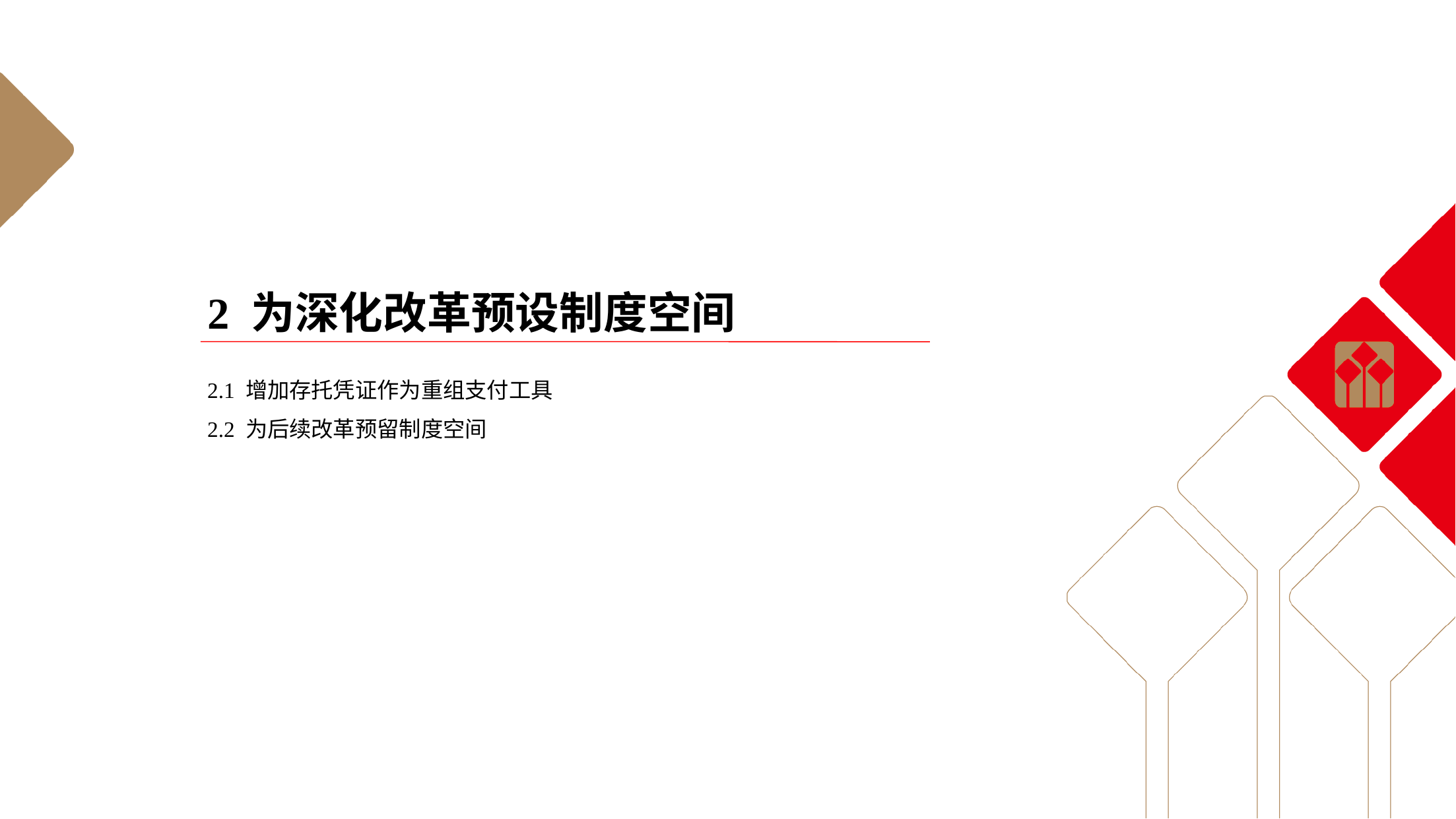

2 为深化改革预设制度空间
2.1 增加存托凭证作为重组支付工具
2.2 为后续改革预留制度空间